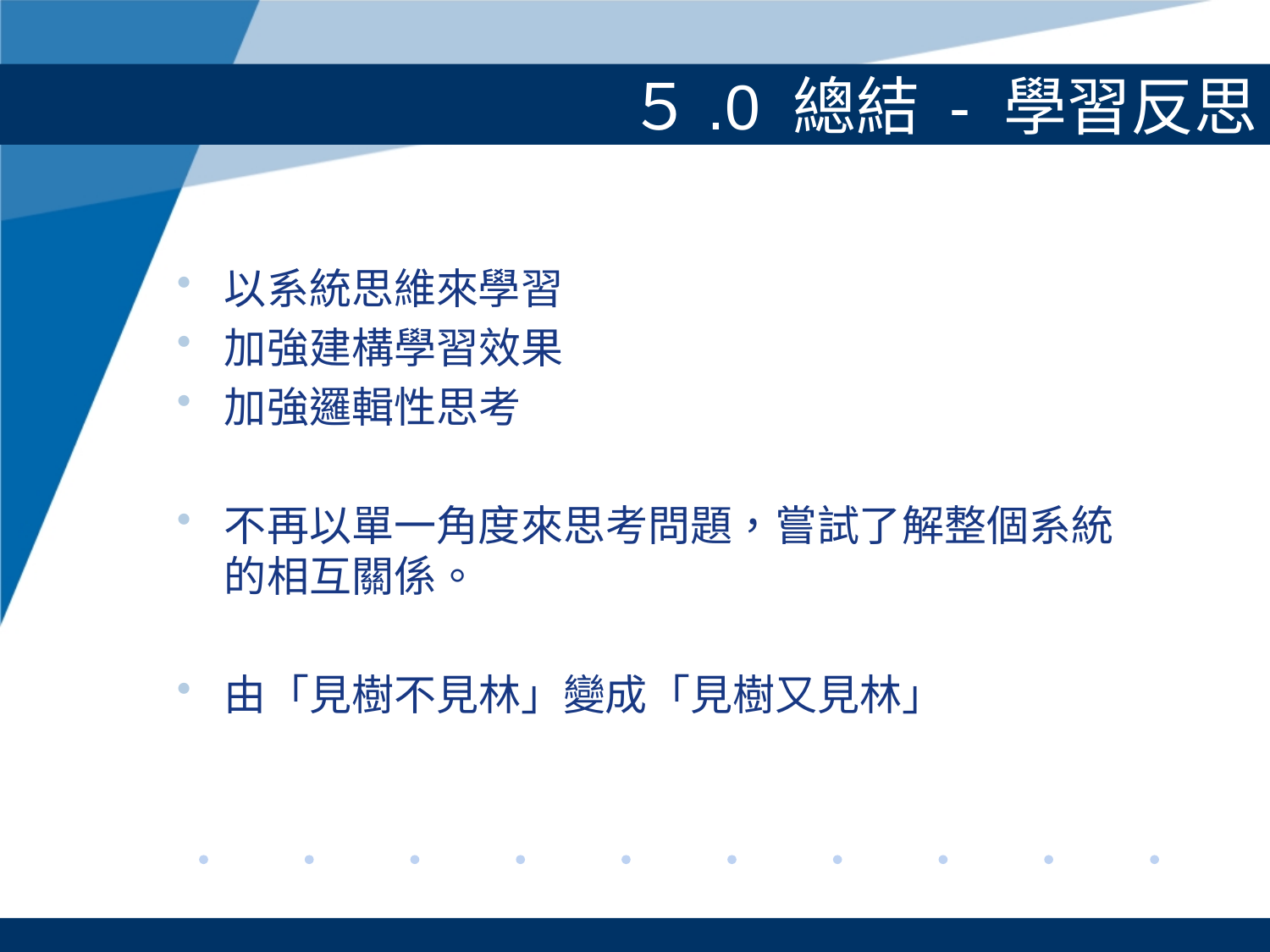

# ５.0 總結 - 學習反思
以系統思維來學習
加強建構學習效果
加強邏輯性思考

不再以單一角度來思考問題，嘗試了解整個系統的相互關係。

由「見樹不見林」變成「見樹又見林」